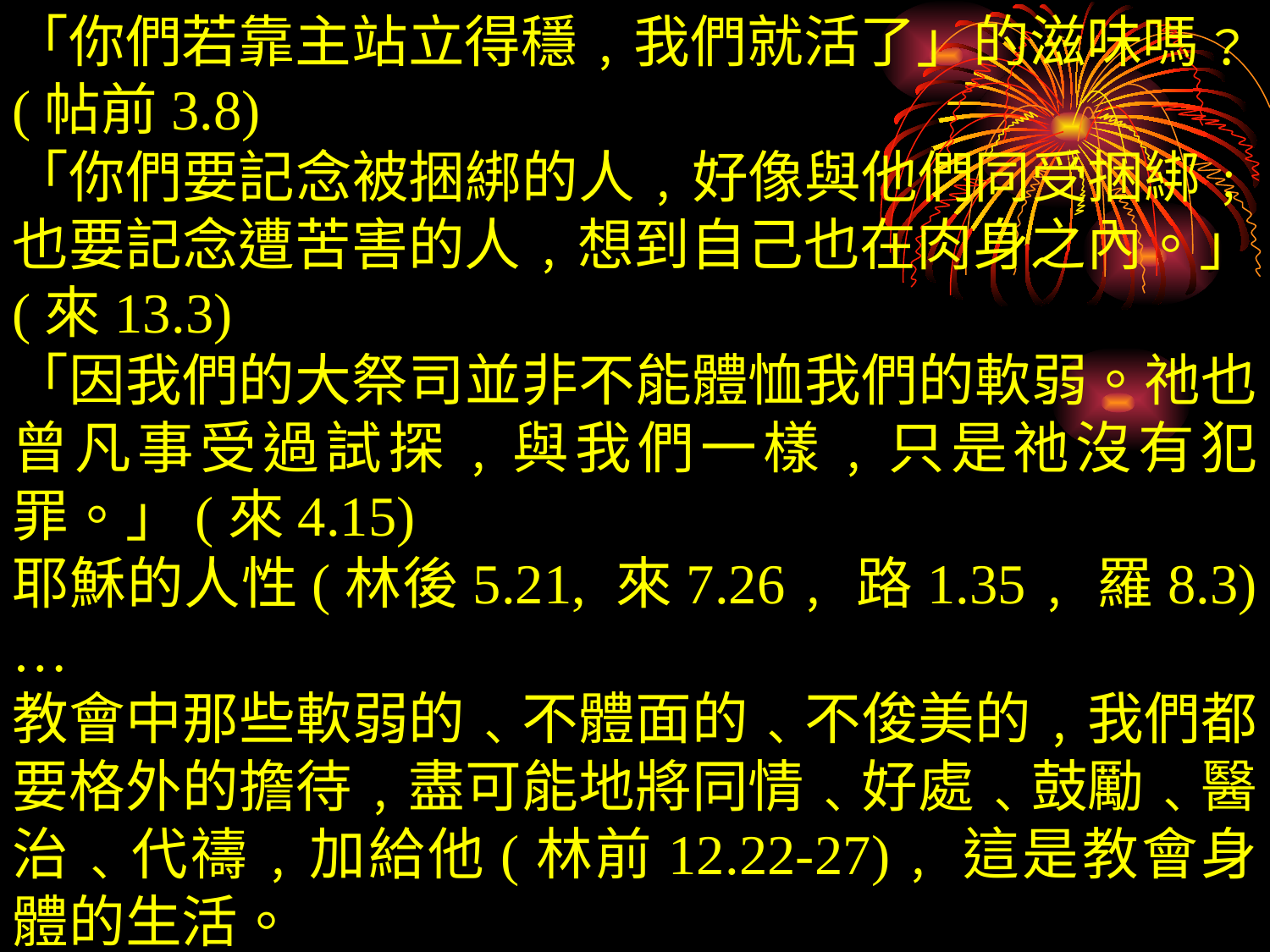

「你們若靠主站立得穩﹐我們就活了」的滋味嗎﹖(帖前3.8)
「你們要記念被捆綁的人﹐好像與他們同受捆綁﹔也要記念遭苦害的人﹐想到自己也在肉身之內。」(來13.3)
「因我們的大祭司並非不能體恤我們的軟弱。祂也曾凡事受過試探﹐與我們一樣﹐只是祂沒有犯罪。」(來4.15)
耶穌的人性(林後5.21, 來7.26﹐路1.35﹐羅8.3)…
教會中那些軟弱的﹑不體面的﹑不俊美的﹐我們都要格外的擔待﹐盡可能地將同情﹑好處﹑鼓勵﹑醫治﹑代禱﹐加給他(林前12.22-27)﹐這是教會身體的生活。